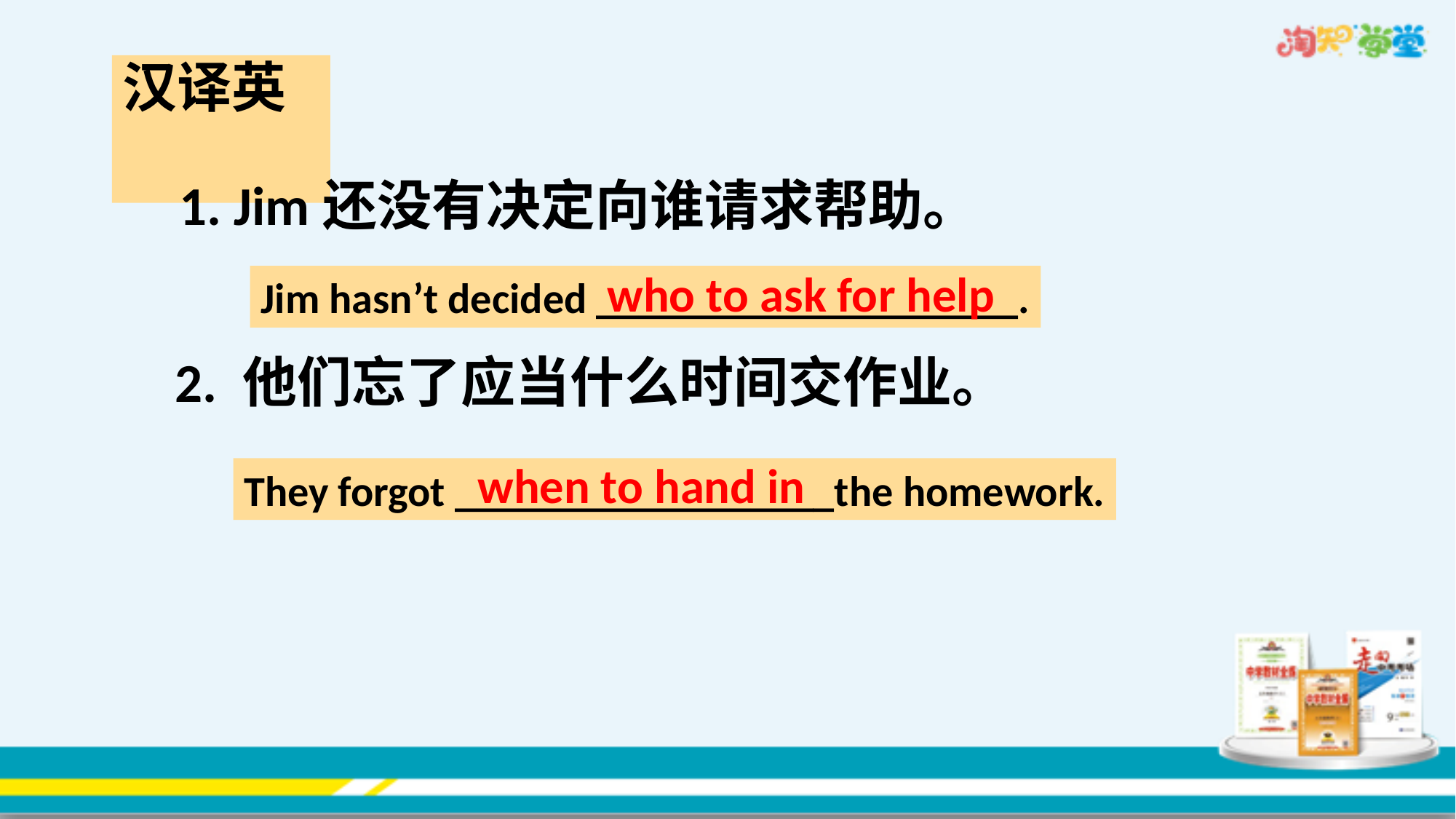

# 汉译英
1. Jim还没有决定向谁请求帮助。

  2. 他们忘了应当什么时间交作业。
who to ask for help
Jim hasn’t decided ____________________.
when to hand in
They forgot __________________the homework.